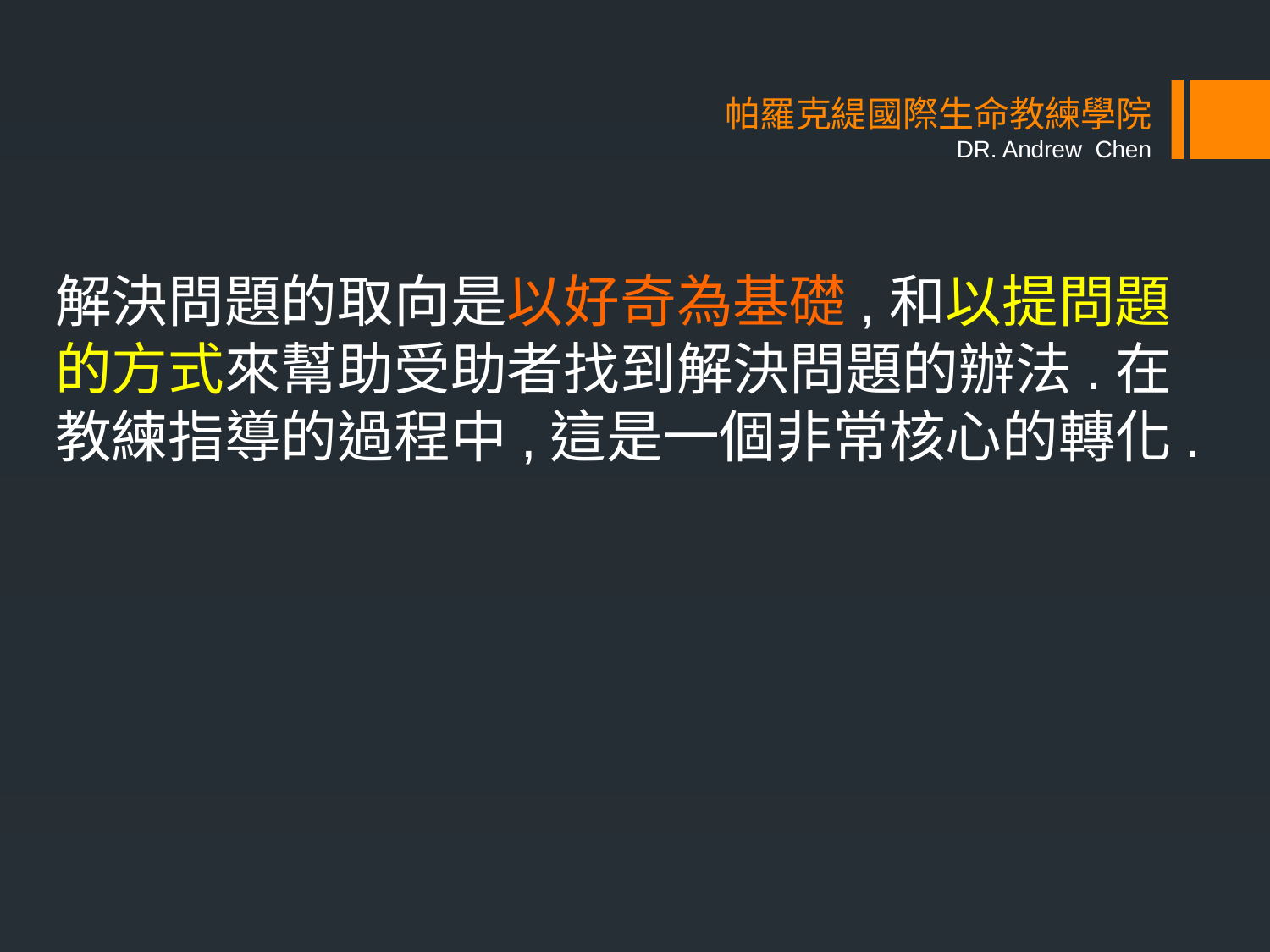

# 帕羅克緹國際生命教練學院 DR. Andrew  Chen

解決問題的取向是以好奇為基礎,和以提問題的方式來幫助受助者找到解決問題的辦法.在教練指導的過程中,這是一個非常核心的轉化.